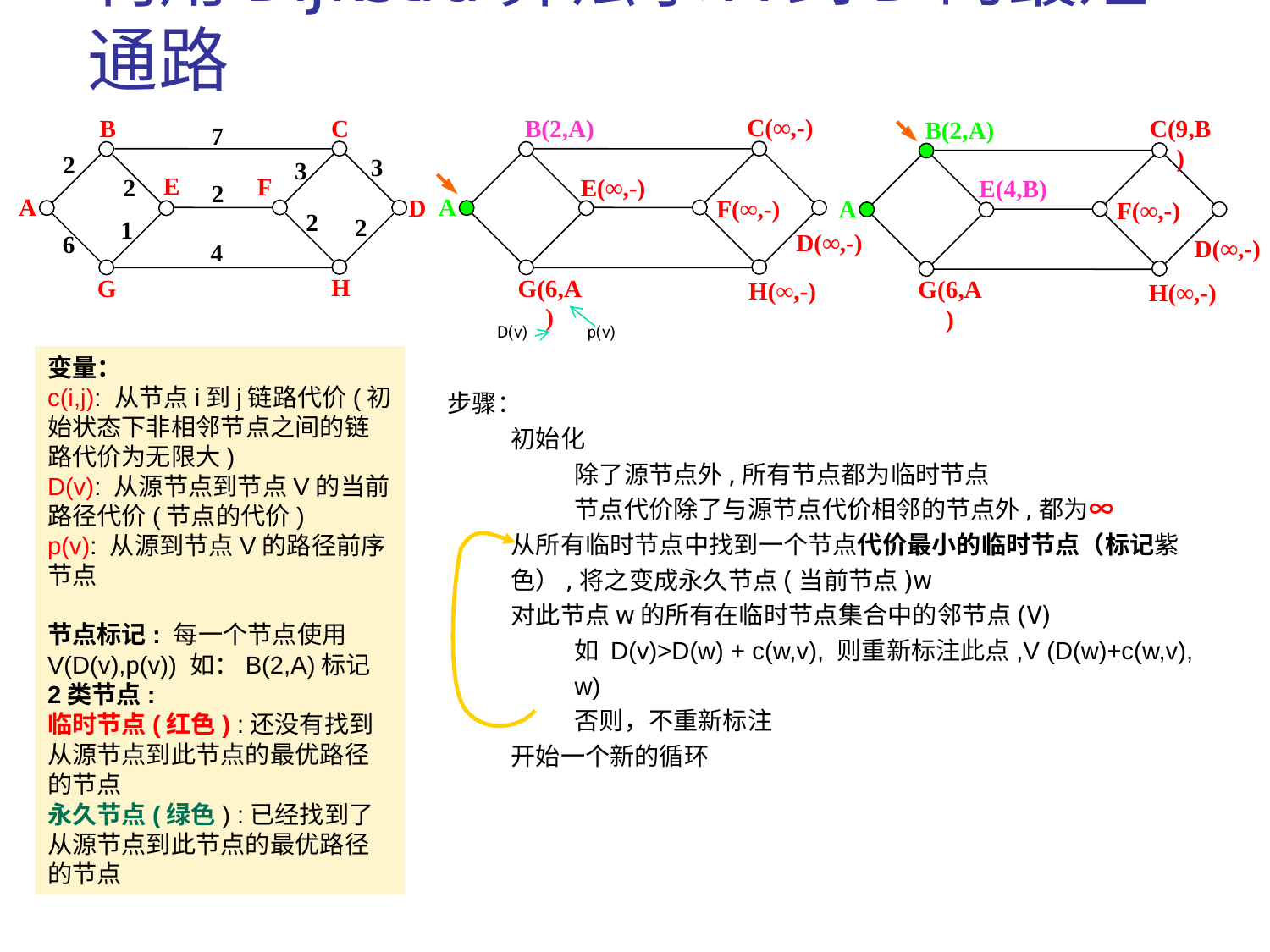

# 利用Dijkstra算法求A到D的最短通路
C(∞,-)
B
C
7

2
3

3
E
F
2
2
A
D

2

2

1
6
4

H
G
B(2,A)
C(9,B)
B(2,A)

E(∞,-)
E(4,B)

A
F(∞,-)
A
F(∞,-)

D(∞,-)
D(∞,-)

G(6,A)
G(6,A)
H(∞,-)
H(∞,-)
D(v)
p(v)
变量：
c(i,j): 从节点i到j链路代价(初始状态下非相邻节点之间的链路代价为无限大)
D(v): 从源节点到节点V的当前路径代价(节点的代价)
p(v): 从源到节点V的路径前序节点

节点标记: 每一个节点使用V(D(v),p(v)) 如：B(2,A)标记
2类节点:
临时节点(红色) :还没有找到从源节点到此节点的最优路径的节点
永久节点(绿色) :已经找到了从源节点到此节点的最优路径的节点

步骤：
初始化
除了源节点外,所有节点都为临时节点
节点代价除了与源节点代价相邻的节点外,都为∞
从所有临时节点中找到一个节点代价最小的临时节点（标记紫色）,将之变成永久节点(当前节点)w
对此节点w的所有在临时节点集合中的邻节点(V)
如 D(v)>D(w) + c(w,v), 则重新标注此点,V (D(w)+c(w,v),  w)
否则，不重新标注
开始一个新的循环